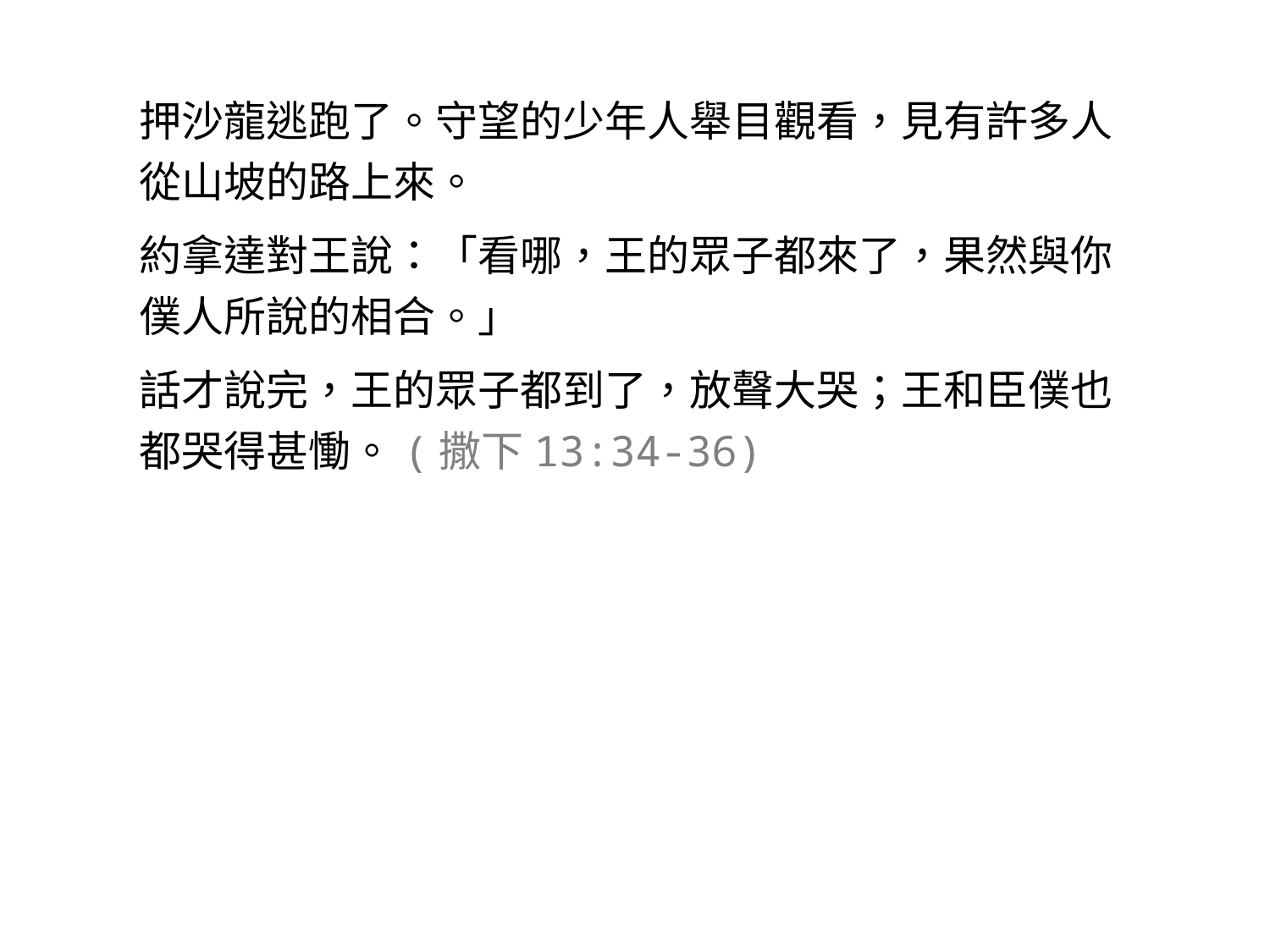

押沙龍逃跑了。守望的少年人舉目觀看，見有許多人從山坡的路上來。
約拿達對王說：「看哪，王的眾子都來了，果然與你僕人所說的相合。」
話才說完，王的眾子都到了，放聲大哭；王和臣僕也都哭得甚慟。(撒下13:34-36)